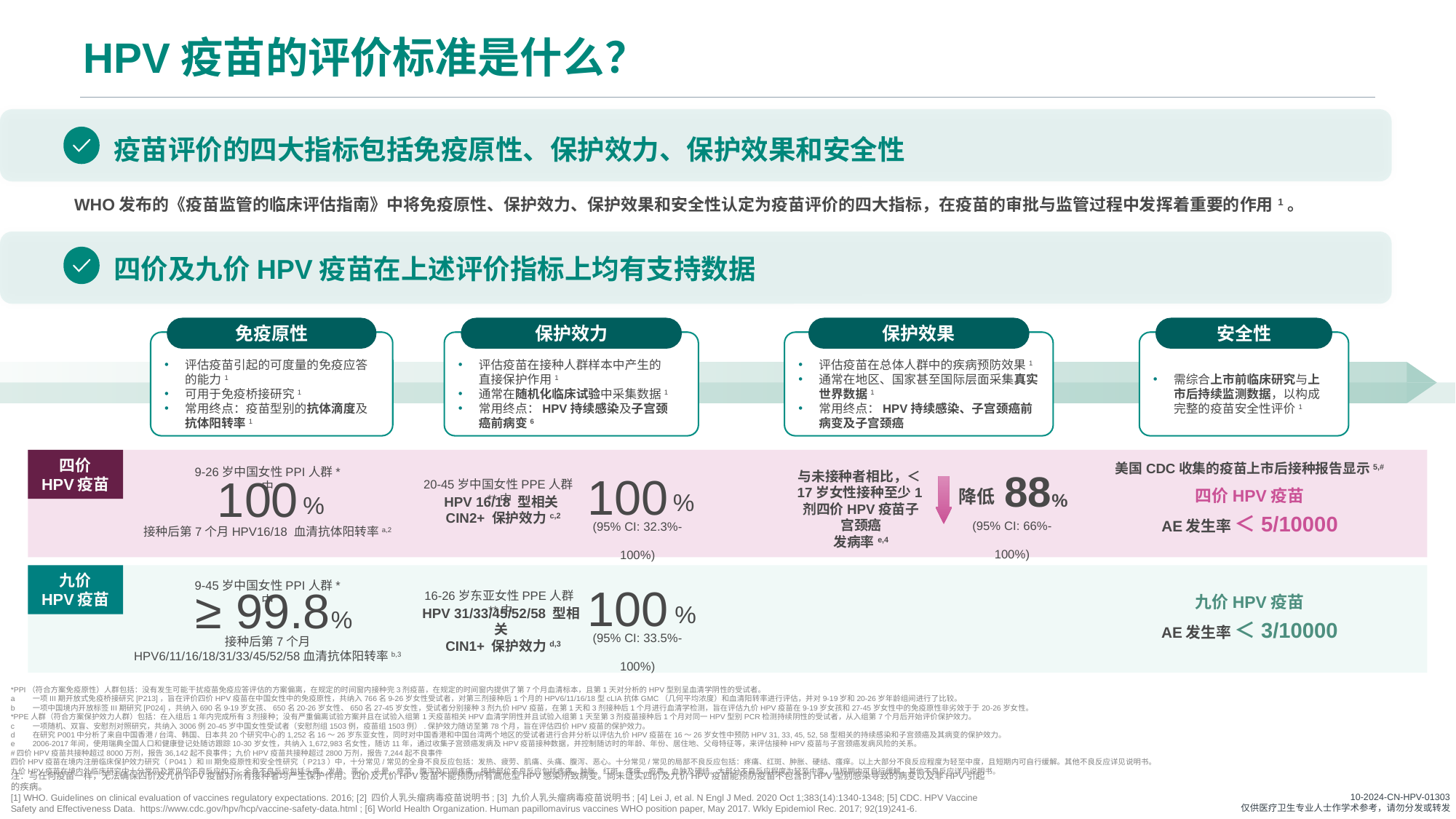

# HPV疫苗的评价标准是什么？

疫苗评价的四大指标包括免疫原性、保护效力、保护效果和安全性

WHO发布的《疫苗监管的临床评估指南》中将免疫原性、保护效力、保护效果和安全性认定为疫苗评价的四大指标，在疫苗的审批与监管过程中发挥着重要的作用1。

四价及九价HPV疫苗在上述评价指标上均有支持数据

免疫原性

评估疫苗引起的可度量的免疫应答的能力1
可用于免疫桥接研究1
常用终点：疫苗型别的抗体滴度及抗体阳转率1
保护效力

评估疫苗在接种人群样本中产生的直接保护作用1
通常在随机化临床试验中采集数据1
常用终点：HPV持续感染及子宫颈癌前病变6
保护效果

评估疫苗在总体人群中的疾病预防效果1
通常在地区、国家甚至国际层面采集真实世界数据1
常用终点：HPV持续感染、子宫颈癌前病变及子宫颈癌
安全性

需综合上市前临床研究与上市后持续监测数据，以构成完整的疫苗安全性评价1

四价
HPV疫苗
美国CDC收集的疫苗上市后接种报告显示5,#
88%

降低
(95% CI: 66%-100%)
9-26岁中国女性PPI人群*中
100
%
接种后第7个月HPV16/18 血清抗体阳转率a,2
与未接种者相比，＜17岁女性接种至少1剂四价HPV疫苗子宫颈癌
发病率e,4
100
%
20-45岁中国女性PPE人群**中
HPV 16/18 型相关
 CIN2+ 保护效力c,2
(95% CI: 32.3%-100%)
四价HPV疫苗
AE发生率 ＜5/10000

九价
HPV疫苗
9-45岁中国女性PPI人群*中
≥ 99.8
%
接种后第7个月
HPV6/11/16/18/31/33/45/52/58血清抗体阳转率b,3
100
%
16-26岁东亚女性PPE人群**中
HPV 31/33/45/52/58 型相关
 CIN1+ 保护效力d,3
(95% CI: 33.5%-100%)
九价HPV疫苗
AE发生率 ＜3/10000
*PPI（符合方案免疫原性）人群包括：没有发生可能干扰疫苗免疫应答评估的方案偏离，在规定的时间窗内接种完3剂疫苗，在规定的时间窗内提供了第7个月血清标本，且第1天对分析的HPV型别呈血清学阴性的受试者。
a 	一项III期开放式免疫桥接研究[P213]，旨在评价四价HPV疫苗在中国女性中的免疫原性，共纳入766名9-26岁女性受试者，对第三剂接种后1个月的HPV6/11/16/18型cLIA抗体GMC（几何平均浓度）和血清阳转率进行评估，并对9-19岁和20-26岁年龄组间进行了比较。
b 	一项中国境内开放标签III期研究[P024]，共纳入690名9-19岁女孩、650名20-26岁女性、650名27-45岁女性，受试者分别接种3剂九价HPV疫苗，在第1天和3剂接种后1个月进行血清学检测，旨在评估九价HPV疫苗在9-19岁女孩和27-45岁女性中的免疫原性非劣效于于20-26岁女性。
*PPE人群（符合方案保护效力人群）包括：在入组后1年内完成所有3剂接种；没有严重偏离试验方案并且在试验入组第1天疫苗相关HPV血清学阴性并且试验入组第1天至第3剂疫苗接种后1个月对同一HPV型别PCR检测持续阴性的受试者，从入组第7个月后开始评价保护效力。
c 	一项随机、双盲、安慰剂对照研究，共纳入3006例20-45岁中国女性受试者（安慰剂组1503例，疫苗组1503例）.保护效力随访至第78个月，旨在评估四价HPV疫苗的保护效力。
d 	在研究P001中分析了来自中国香港/台湾、韩国、日本共20个研究中心的1,252名16～26岁东亚女性，同时对中国香港和中国台湾两个地区的受试者进行合并分析以评估九价HPV疫苗在16～26岁女性中预防HPV 31, 33, 45, 52, 58型相关的持续感染和子宫颈癌及其病变的保护效力。
e 	2006-2017年间，使用瑞典全国人口和健康登记处随访跟踪10-30岁女性，共纳入1,672,983名女性，随访11年，通过收集子宫颈癌发病及HPV疫苗接种数据，并控制随访时的年龄、年份、居住地、父母特征等，来评估接种HPV疫苗与子宫颈癌发病风险的关系。
#四价HPV疫苗共接种超过8000万剂，报告36,142起不良事件；九价HPV疫苗共接种超过2800万剂，报告7,244起不良事件
四价HPV疫苗在境内注册临床保护效力研究（P041）和III期免疫原性和安全性研究（P213）中，十分常见/常见的全身不良反应包括：发热、疲劳、肌痛、头痛、腹泻、恶心。十分常见/常见的局部不良反应包括：疼痛、红斑、肿胀、硬结、瘙痒。以上大部分不良反应程度为轻至中度，且短期内可自行缓解。其他不良反应详见说明书。
九价HPV疫苗在境内外临床研究中十分常见及常见的不良反应如下：全身不良反应包括头痛、发热、恶心、头晕、疲劳、腹泻及口咽疼痛，接种部位不良反应包括疼痛、肿胀、红斑、瘙痒、瘀青、血肿及硬结。大部分不良反应程度为轻至中度，且短期内可自行缓解。其他不良反应详见说明书。
注：与任何疫苗一样，无法确保四价及九价HPV疫苗对所有接种者均产生保护作用。四价及九价HPV疫苗不能预防所有高危型HPV感染所致病变。尚未证实四价及九价HPV疫苗能预防疫苗不包含的HPV型别感染导致的病变以及非HPV引起的疾病。
[1] WHO. Guidelines on clinical evaluation of vaccines regulatory expectations. 2016; [2] 四价人乳头瘤病毒疫苗说明书; [3] 九价人乳头瘤病毒疫苗说明书; [4] Lei J, et al. N Engl J Med. 2020 Oct 1;383(14):1340-1348; [5] CDC. HPV Vaccine Safety and Effectiveness Data.  https://www.cdc.gov/hpv/hcp/vaccine-safety-data.html ; [6] World Health Organization. Human papillomavirus vaccines WHO position paper, May 2017. Wkly Epidemiol Rec. 2017; 92(19)241-6.